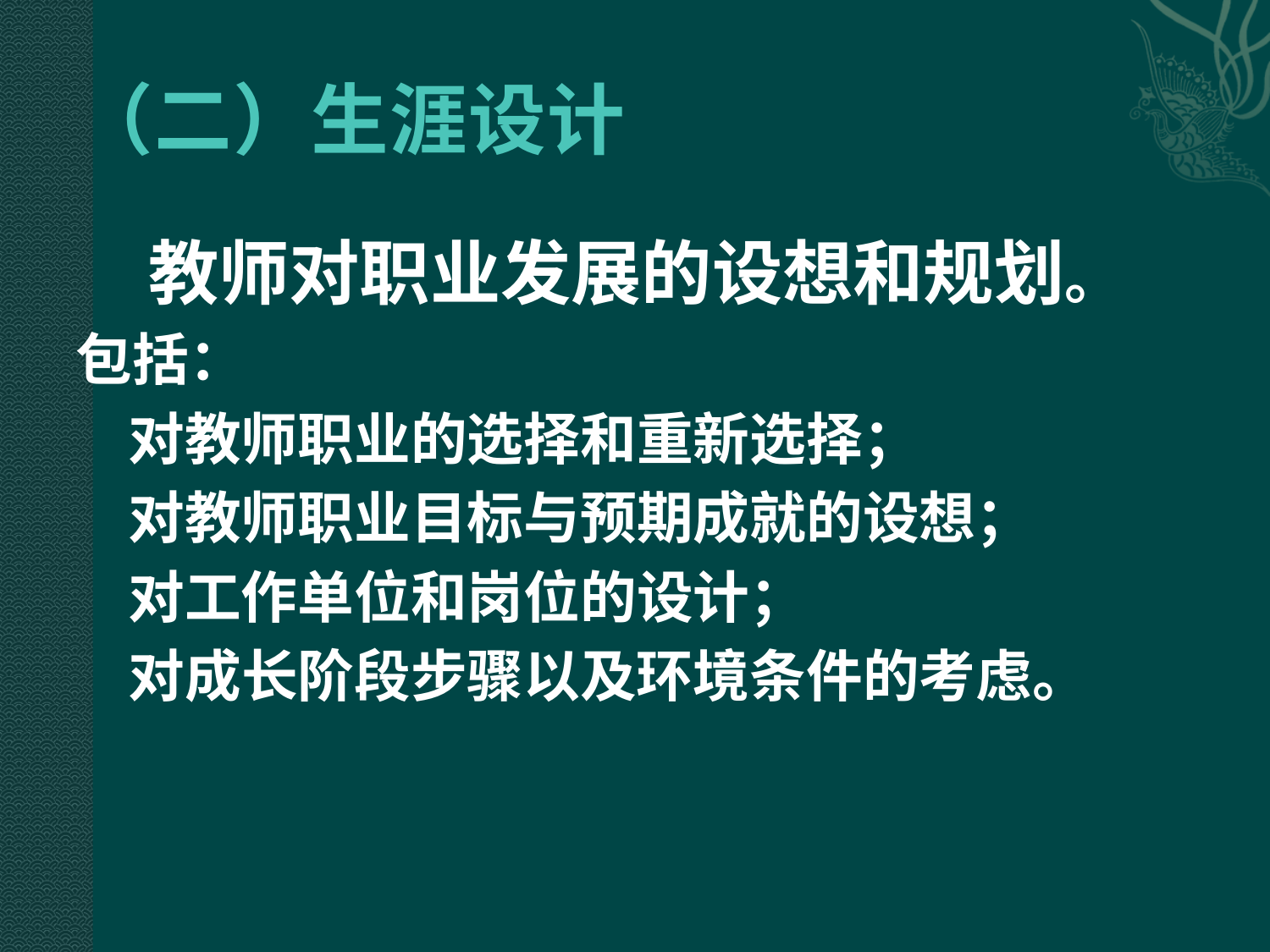

# （二）生涯设计
教师对职业发展的设想和规划。
包括：
   对教师职业的选择和重新选择；
   对教师职业目标与预期成就的设想；
   对工作单位和岗位的设计；
   对成长阶段步骤以及环境条件的考虑。